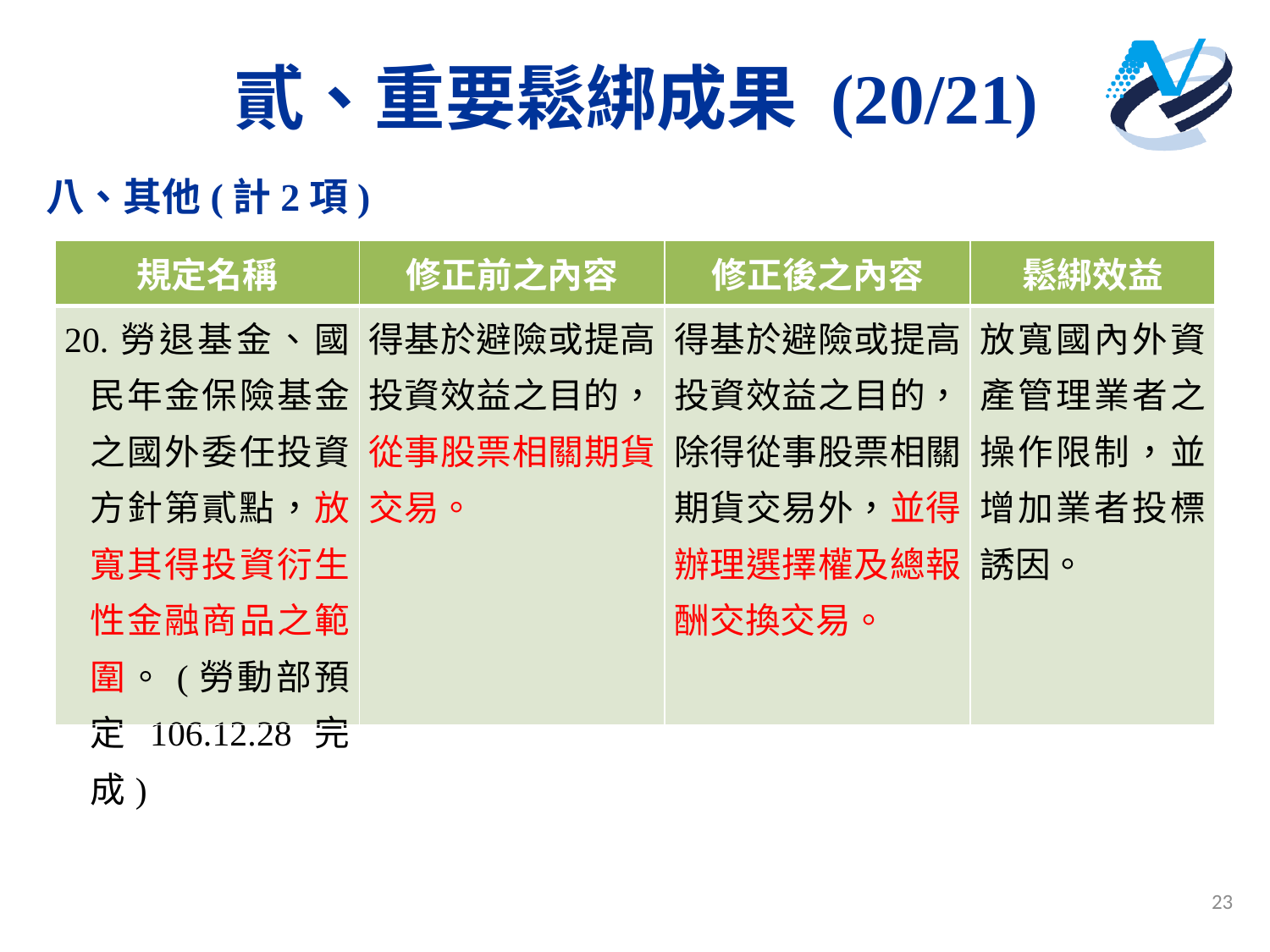

# 貳、重要鬆綁成果 (20/21)
八、其他(計2項)
| 規定名稱 | 修正前之內容 | 修正後之內容 | 鬆綁效益 |
| --- | --- | --- | --- |
| 20.勞退基金、國民年金保險基金之國外委任投資方針第貳點，放寬其得投資衍生性金融商品之範圍。(勞動部預定106.12.28完成) | 得基於避險或提高投資效益之目的，從事股票相關期貨交易。 | 得基於避險或提高投資效益之目的，除得從事股票相關期貨交易外，並得辦理選擇權及總報酬交換交易。 | 放寬國內外資產管理業者之操作限制，並增加業者投標誘因。 |
23